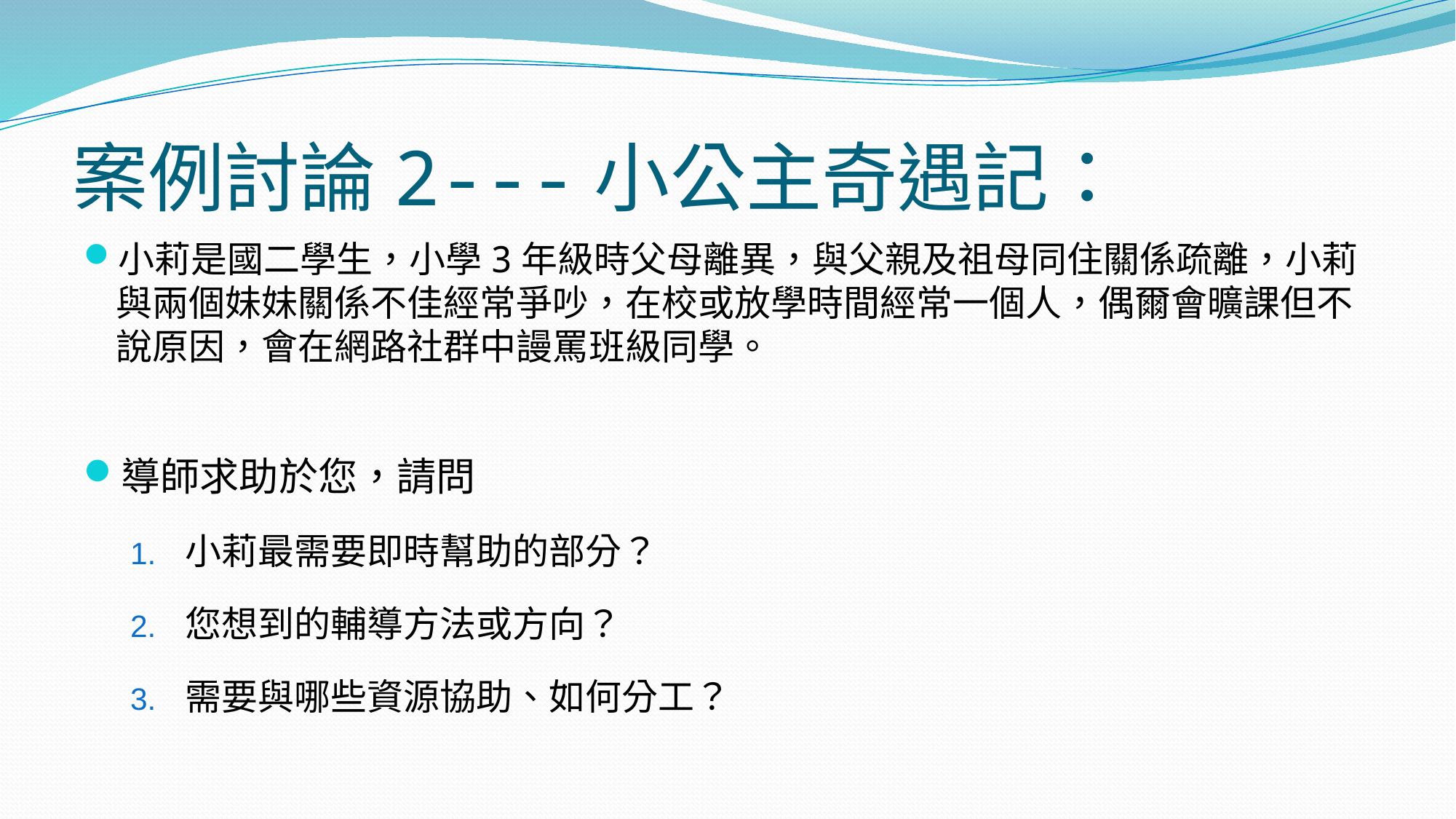

# 案例討論2---小公主奇遇記：
小莉是國二學生，小學3年級時父母離異，與父親及祖母同住關係疏離，小莉與兩個妹妹關係不佳經常爭吵，在校或放學時間經常一個人，偶爾會曠課但不說原因，會在網路社群中謾罵班級同學。

導師求助於您，請問
小莉最需要即時幫助的部分？
您想到的輔導方法或方向？
需要與哪些資源協助、如何分工？